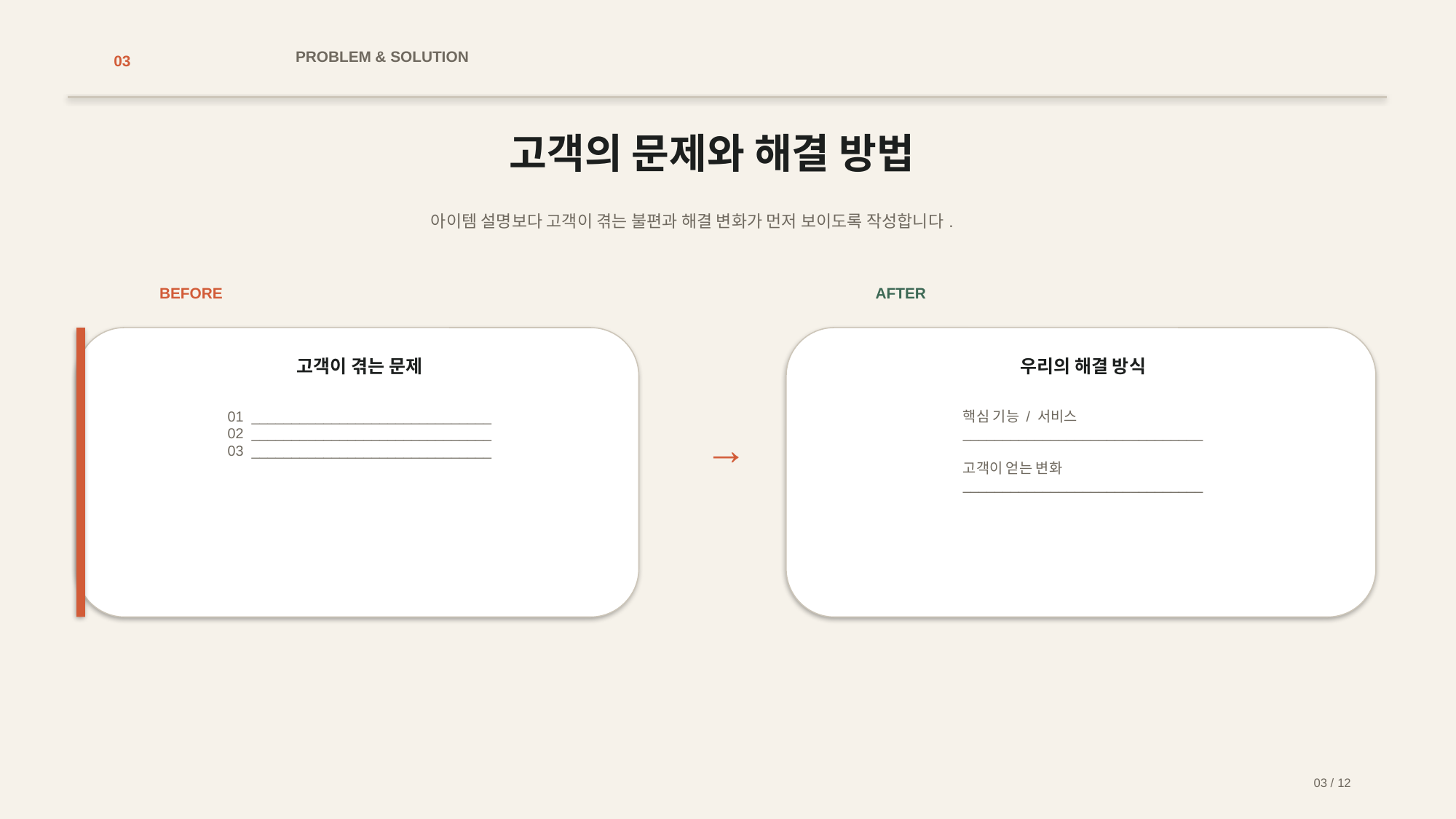

PROBLEM & SOLUTION
03

고객의 문제와 해결 방법
아이템 설명보다 고객이 겪는 불편과 해결 변화가 먼저 보이도록 작성합니다.
BEFORE
AFTER

고객이 겪는 문제
우리의 해결 방식
01  ______________________________
02  ______________________________
03  ______________________________
핵심 기능 / 서비스
______________________________

고객이 얻는 변화
______________________________
→
03 / 12